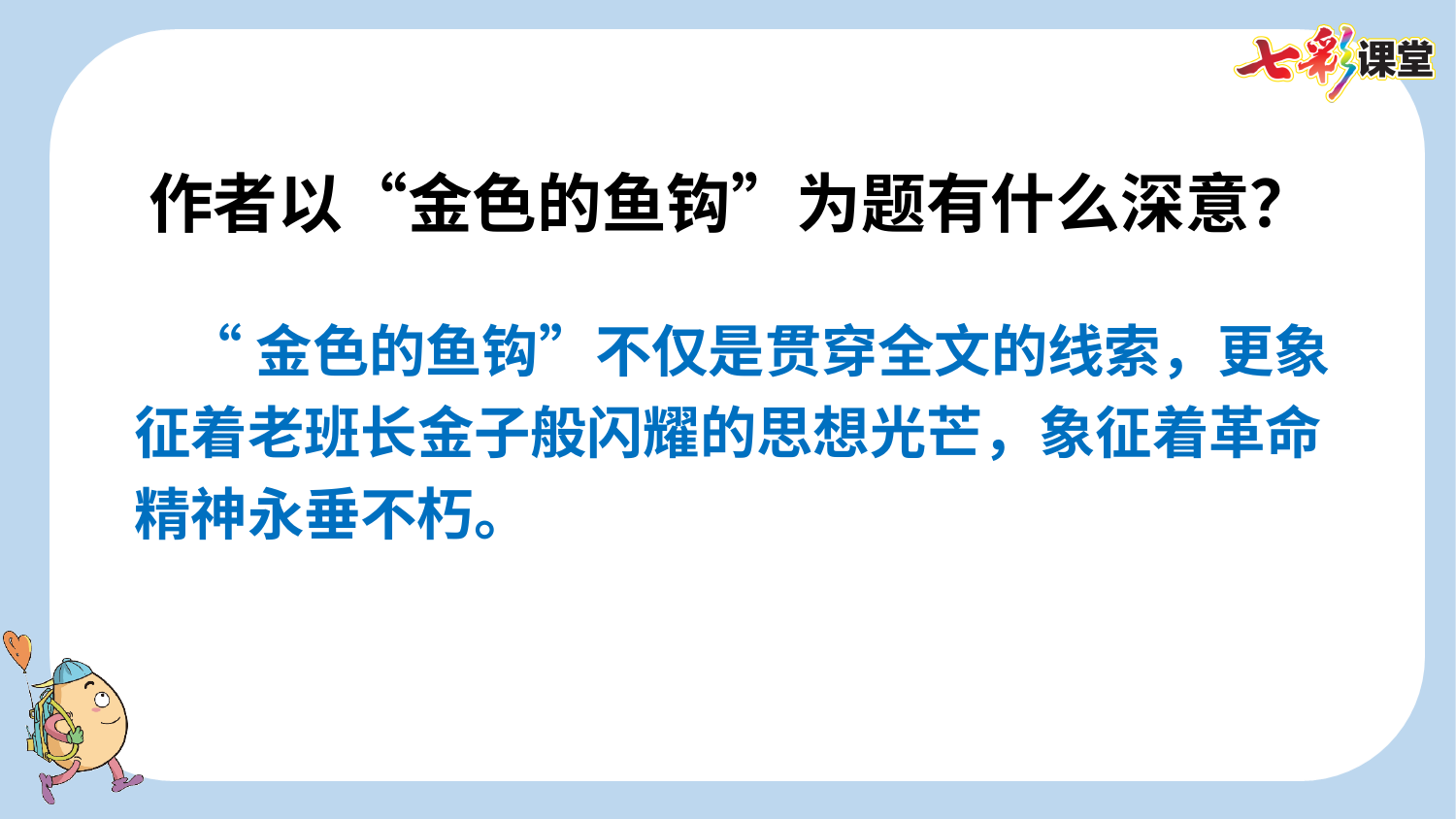

作者以“金色的鱼钩”为题有什么深意？
    “金色的鱼钩”不仅是贯穿全文的线索，更象征着老班长金子般闪耀的思想光芒，象征着革命精神永垂不朽。